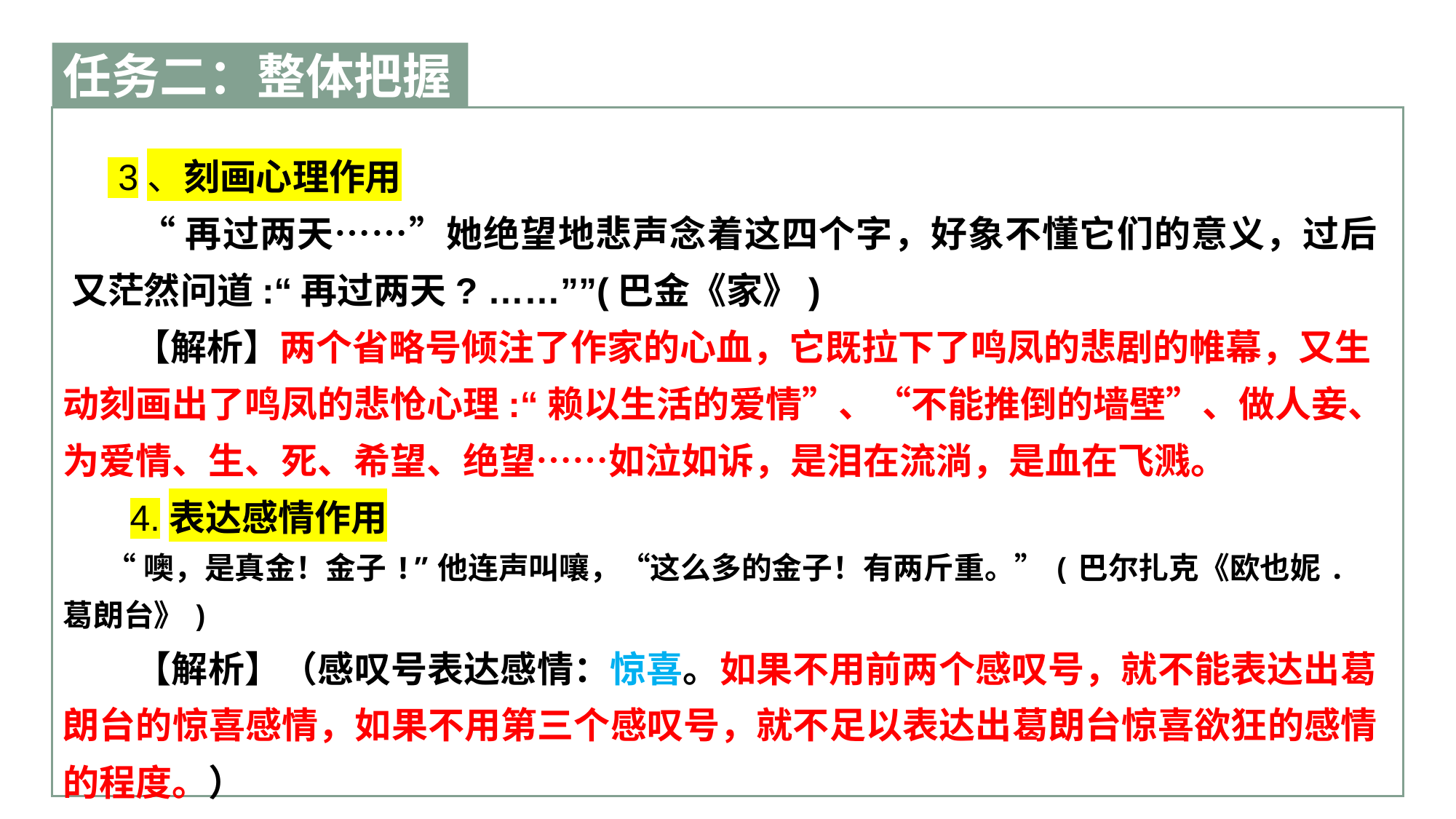

任务二：整体把握

 3、刻画心理作用
    “再过两天……”她绝望地悲声念着这四个字，好象不懂它们的意义，过后又茫然问道:“再过两天? ……””(巴金《家》)
    【解析】两个省略号倾注了作家的心血，它既拉下了鸣凤的悲剧的帷幕，又生动刻画出了鸣凤的悲怆心理:“赖以生活的爱情”、“不能推倒的墙壁”、做人妾、为爱情、生、死、希望、绝望……如泣如诉，是泪在流淌，是血在飞溅。
   4.表达感情作用
 “噢，是真金！金子!”他连声叫嚷，“这么多的金子！有两斤重。”(巴尔扎克《欧也妮.葛朗台》)
    【解析】（感叹号表达感情：惊喜。如果不用前两个感叹号，就不能表达出葛朗台的惊喜感情，如果不用第三个感叹号，就不足以表达出葛朗台惊喜欲狂的感情的程度。）

点击输入文本信息，简要陈述文本信息，字体大小可调节。点击输入文本信息，简要陈述文本信息，字体大小可调节。
点击输入文本信息，简要陈述文本信息，字体大小可调节。点击输入文本信息，简要陈述文本信息，字体大小可调节。